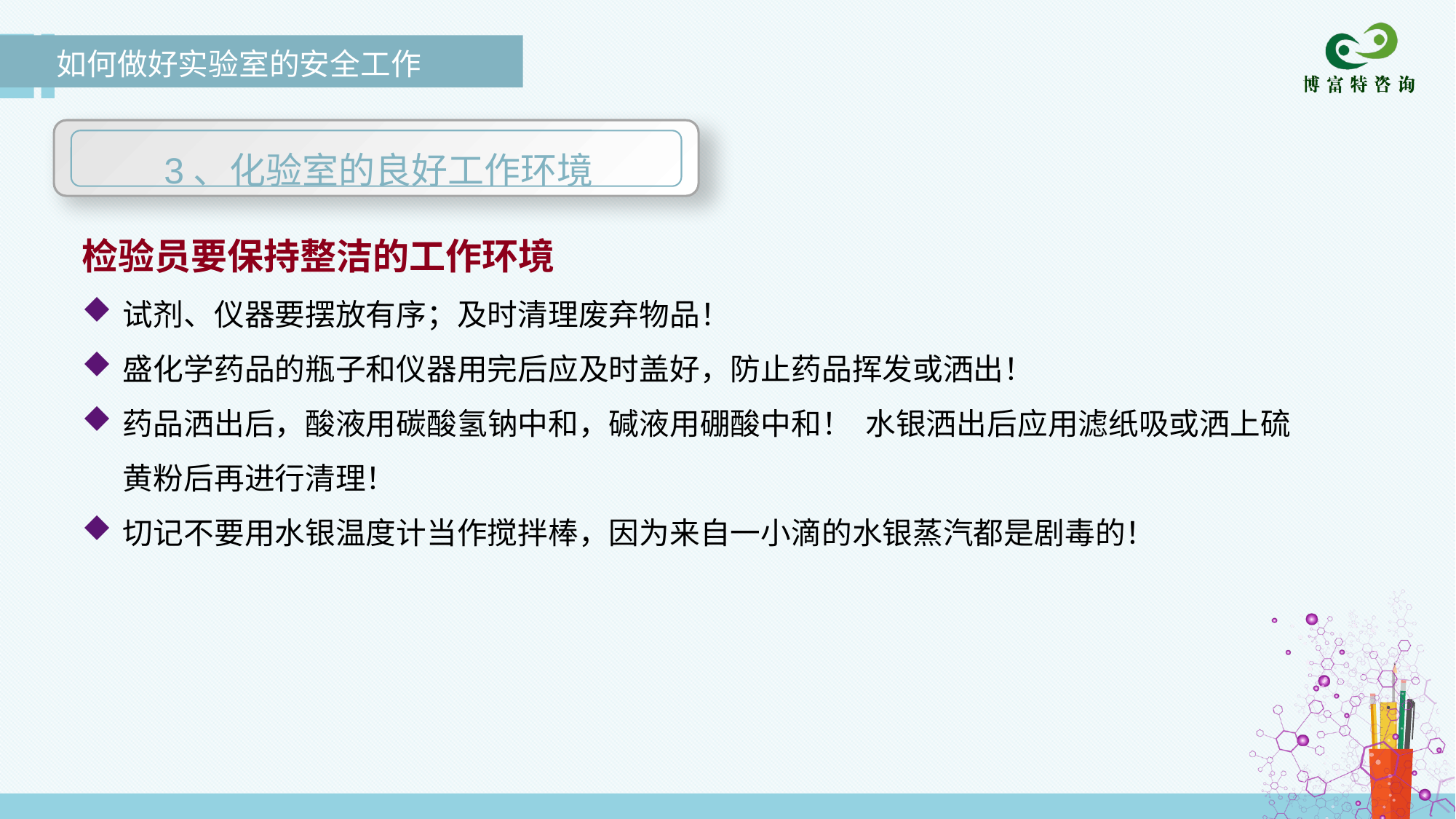

如何做好实验室的安全工作

 3、化验室的良好工作环境

检验员要保持整洁的工作环境
试剂、仪器要摆放有序；及时清理废弃物品！
盛化学药品的瓶子和仪器用完后应及时盖好，防止药品挥发或洒出！
药品洒出后，酸液用碳酸氢钠中和，碱液用硼酸中和！  水银洒出后应用滤纸吸或洒上硫黄粉后再进行清理！
切记不要用水银温度计当作搅拌棒，因为来自一小滴的水银蒸汽都是剧毒的！